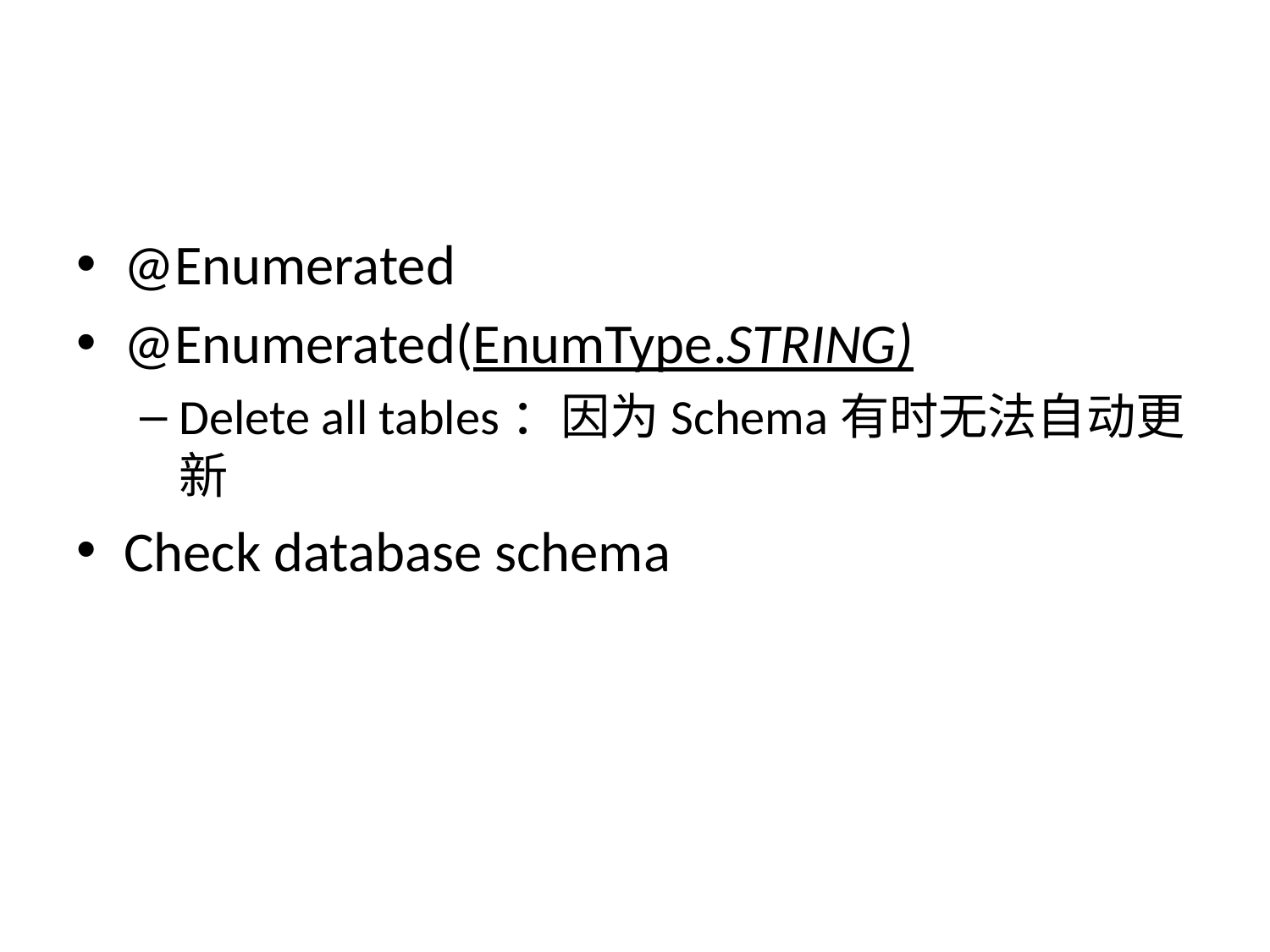

#
@Enumerated
@Enumerated(EnumType.STRING)
Delete all tables：因为Schema有时无法自动更新
Check database schema